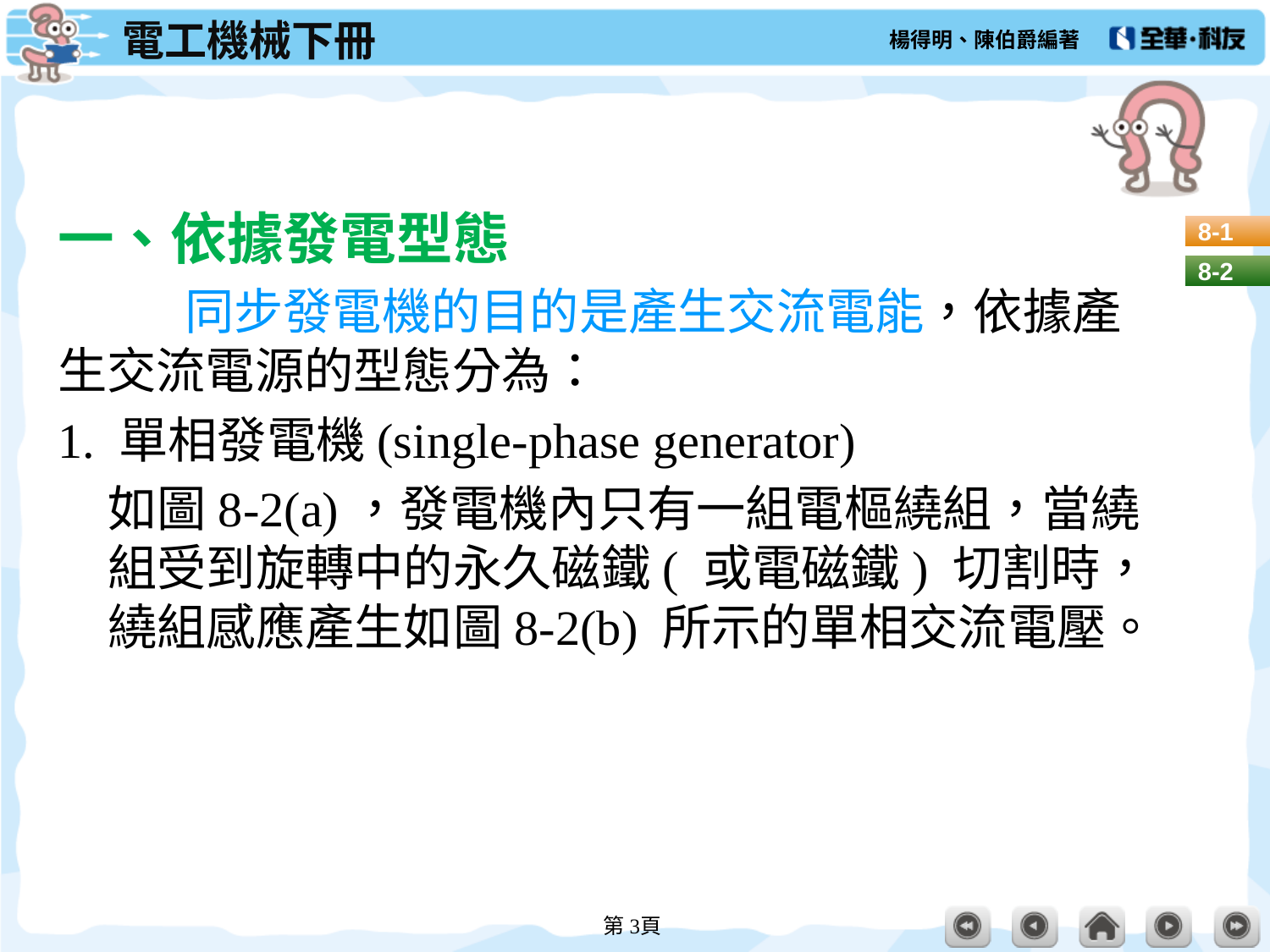

#
一、依據發電型態
	同步發電機的目的是產生交流電能，依據產生交流電源的型態分為：
1. 單相發電機(single-phase generator)
如圖8-2(a)，發電機內只有一組電樞繞組，當繞組受到旋轉中的永久磁鐵( 或電磁鐵) 切割時，繞組感應產生如圖8-2(b) 所示的單相交流電壓。